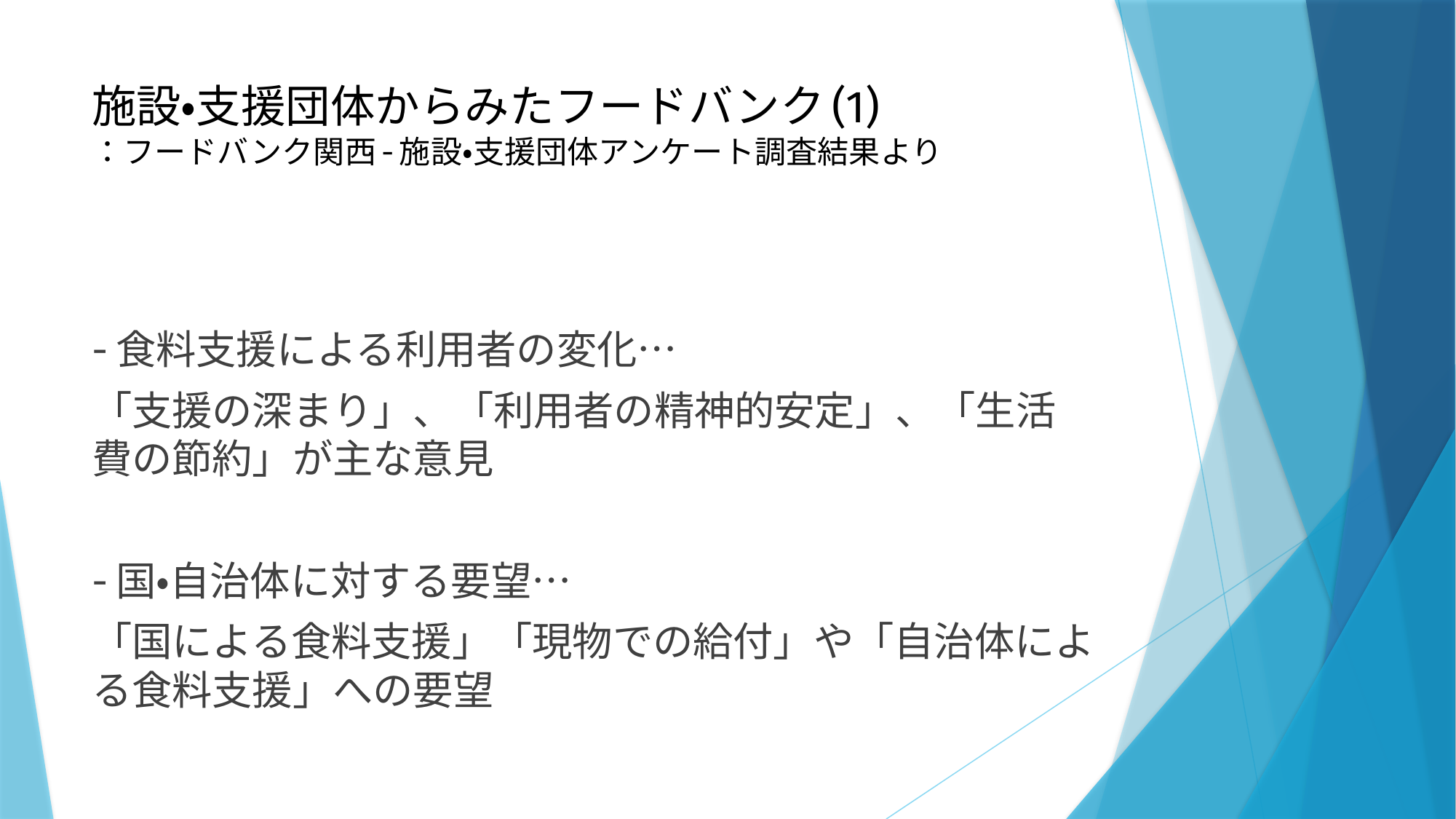

# 施設・支援団体からみたフードバンク(1) ：フードバンク関西-施設・支援団体アンケート調査結果より

-食料支援による利用者の変化…
「支援の深まり」、「利用者の精神的安定」、「生活費の節約」が主な意見

-国・自治体に対する要望…
「国による食料支援」「現物での給付」や「自治体による食料支援」への要望